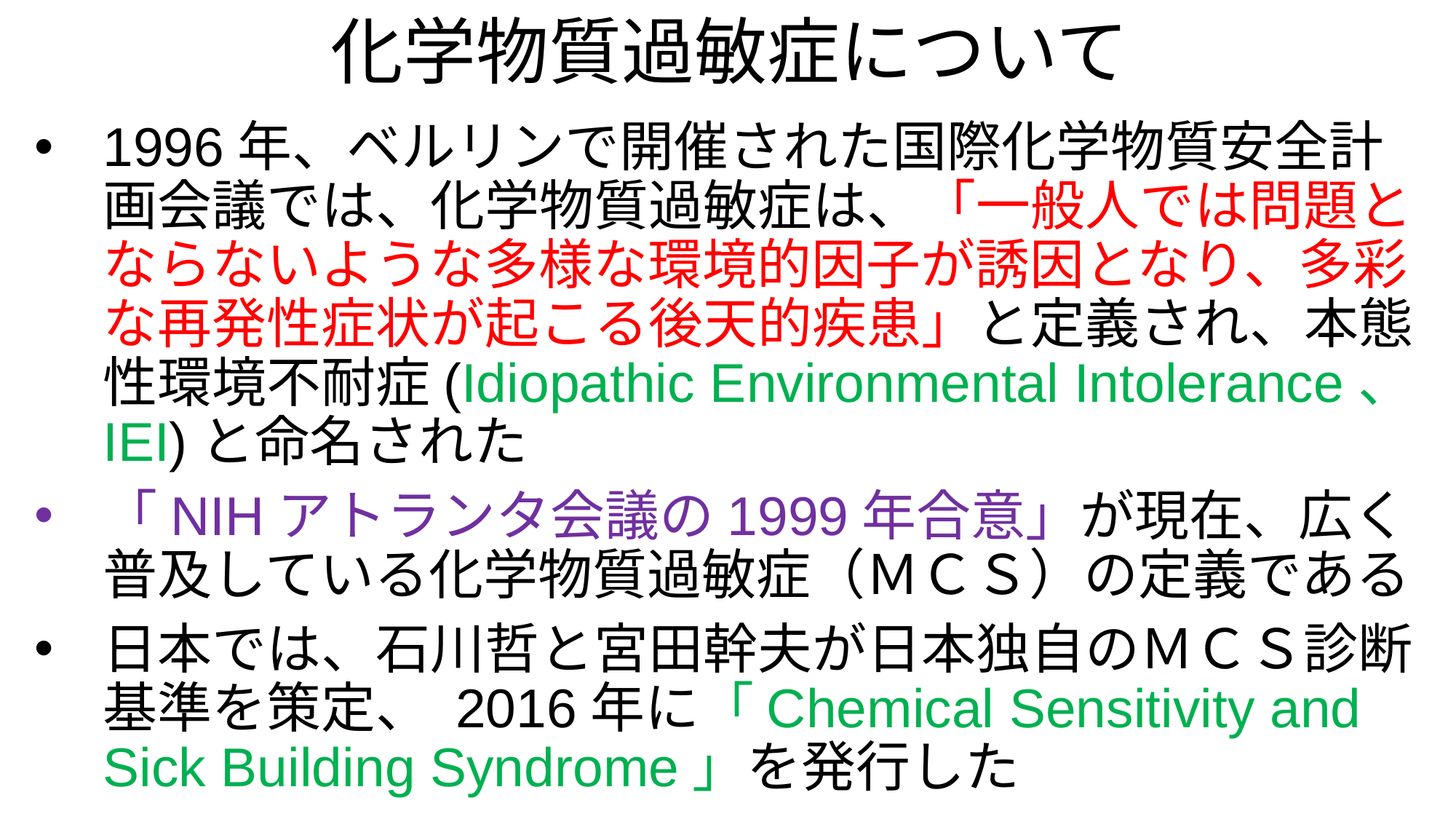

# 化学物質過敏症について
1996年、ベルリンで開催された国際化学物質安全計画会議では、化学物質過敏症は、「一般人では問題とならないような多様な環境的因子が誘因となり、多彩な再発性症状が起こる後天的疾患」と定義され、本態性環境不耐症(Idiopathic Environmental Intolerance、 IEI)と命名された
「NIHアトランタ会議の1999年合意」が現在、広く普及している化学物質過敏症（ＭＣＳ）の定義である
日本では、石川哲と宮田幹夫が日本独自のＭＣＳ診断基準を策定、 2016年に「Chemical Sensitivity and Sick Building Syndrome」を発行した